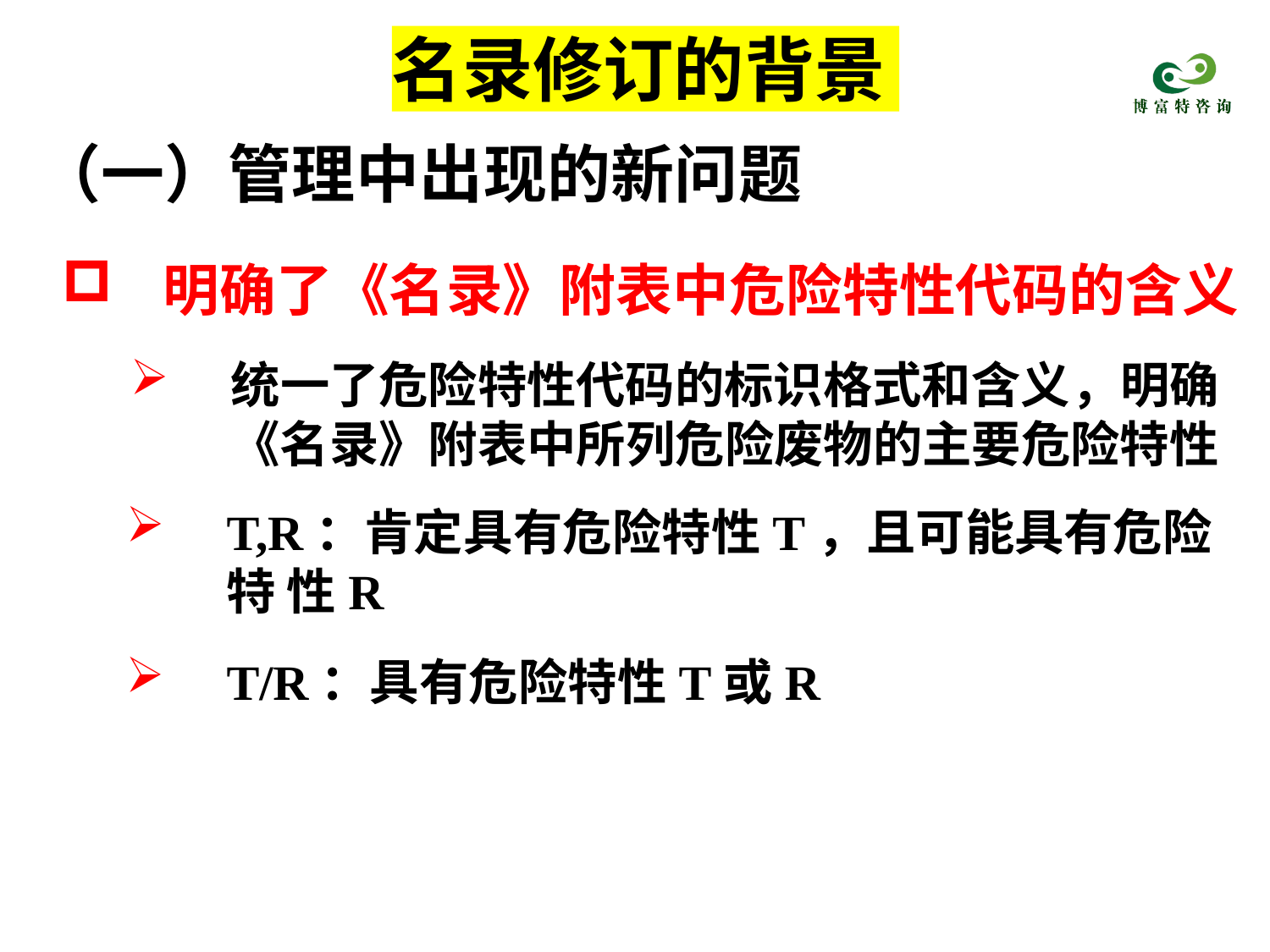

# 名录修订的背景
（一）管理中出现的新问题
明确了《名录》附表中危险特性代码的含义
统一了危险特性代码的标识格式和含义，明确
《名录》附表中所列危险废物的主要危险特性
T,R：肯定具有危险特性T，且可能具有危险特 性R
T/R：具有危险特性T或R